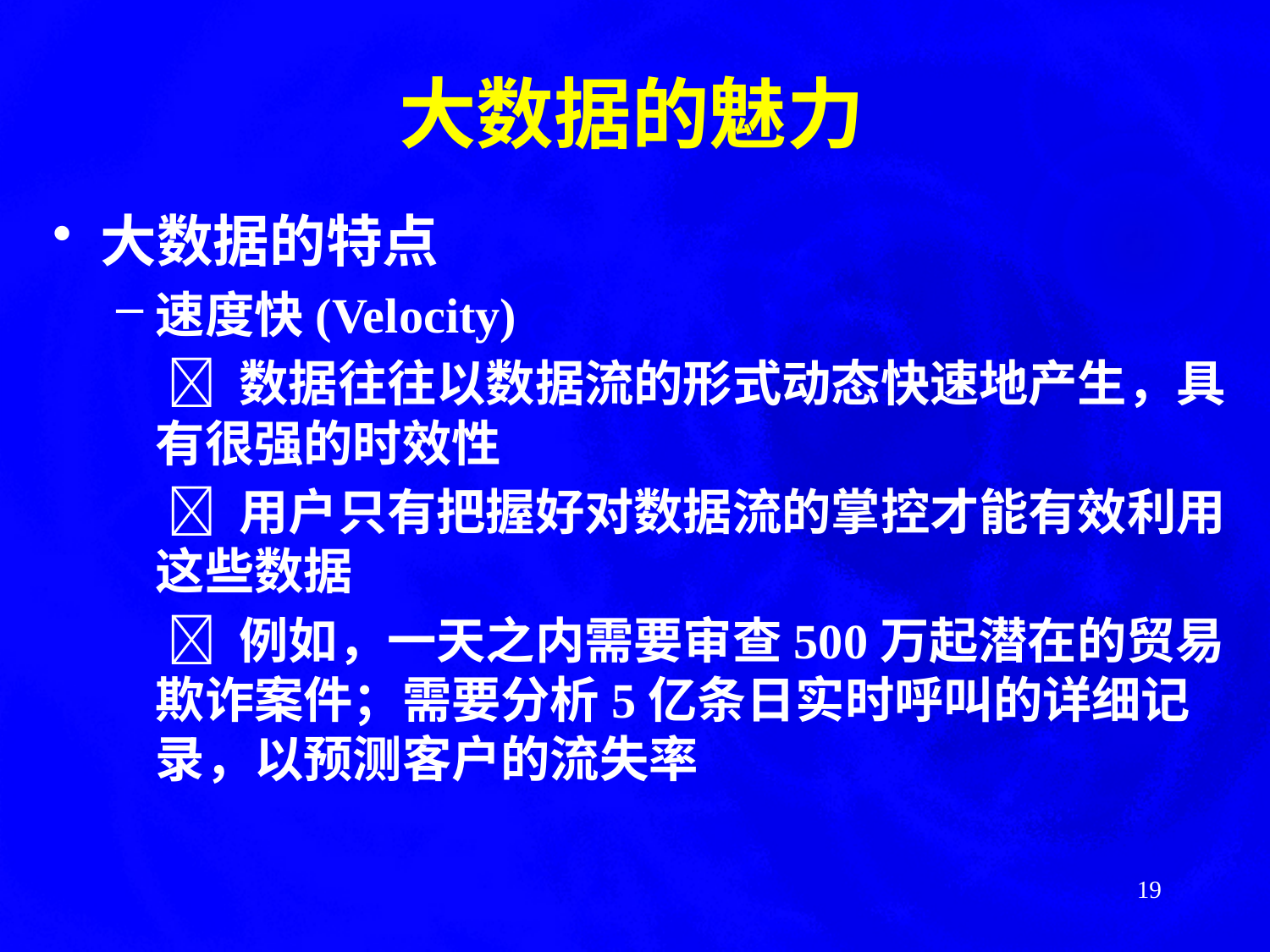

# 大数据的魅力
大数据的特点
速度快(Velocity)
	 • 数据往往以数据流的形式动态快速地产生，具有很强的时效性
	 • 用户只有把握好对数据流的掌控才能有效利用这些数据
	 • 例如，一天之内需要审查500万起潜在的贸易欺诈案件；需要分析5亿条日实时呼叫的详细记录，以预测客户的流失率

19